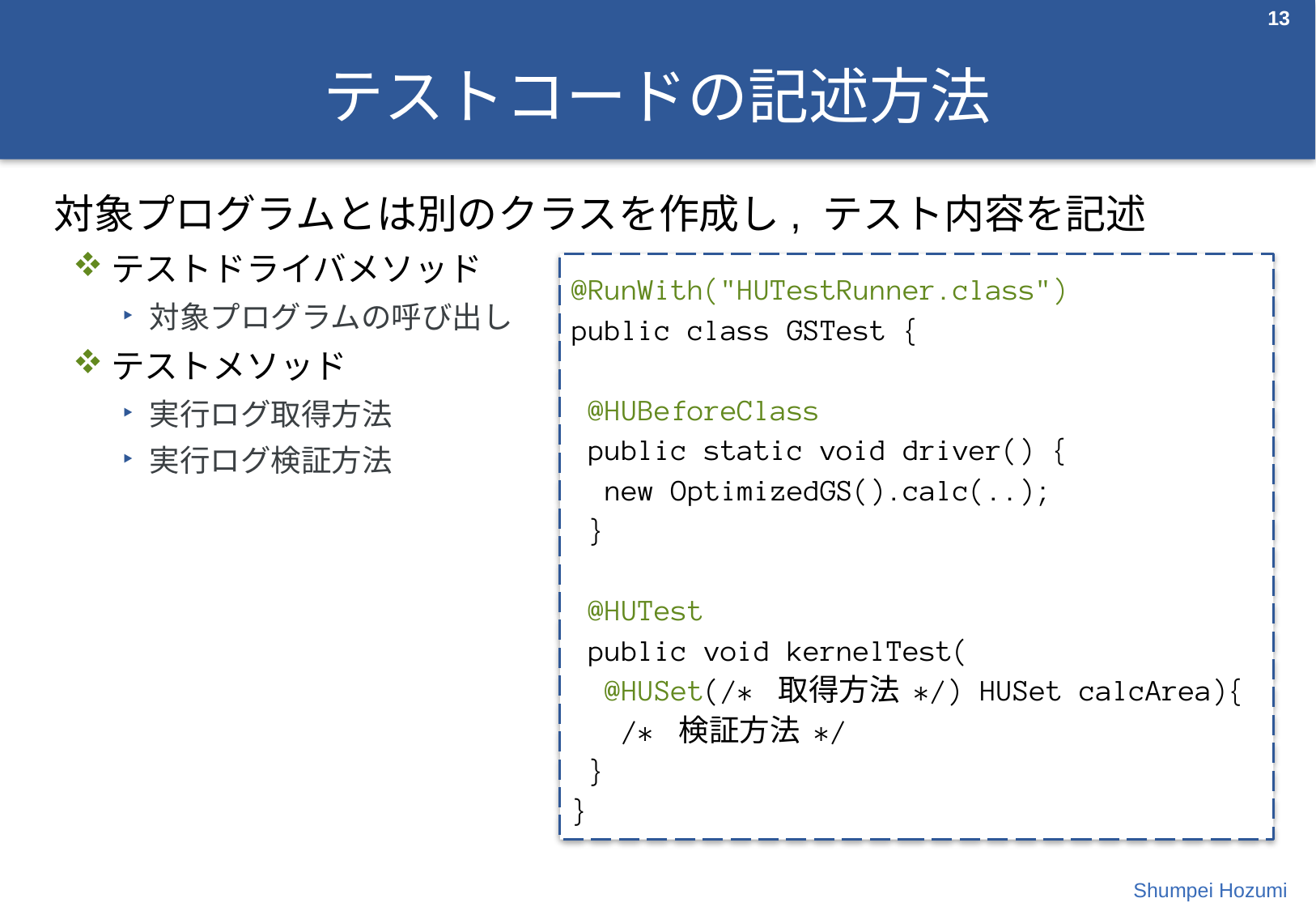

13
# テストコードの記述方法
対象プログラムとは別のクラスを作成し, テスト内容を記述
テストドライバメソッド
対象プログラムの呼び出し
テストメソッド
実行ログ取得方法
実行ログ検証方法
@RunWith("HUTestRunner.class")
public class GSTest {

 @HUBeforeClass
 public static void driver() {
  new OptimizedGS().calc(..);
 }

 @HUTest
 public void kernelTest(
  @HUSet(/* 取得方法 */) HUSet calcArea){
   /* 検証方法 */
 }
}
Shumpei Hozumi